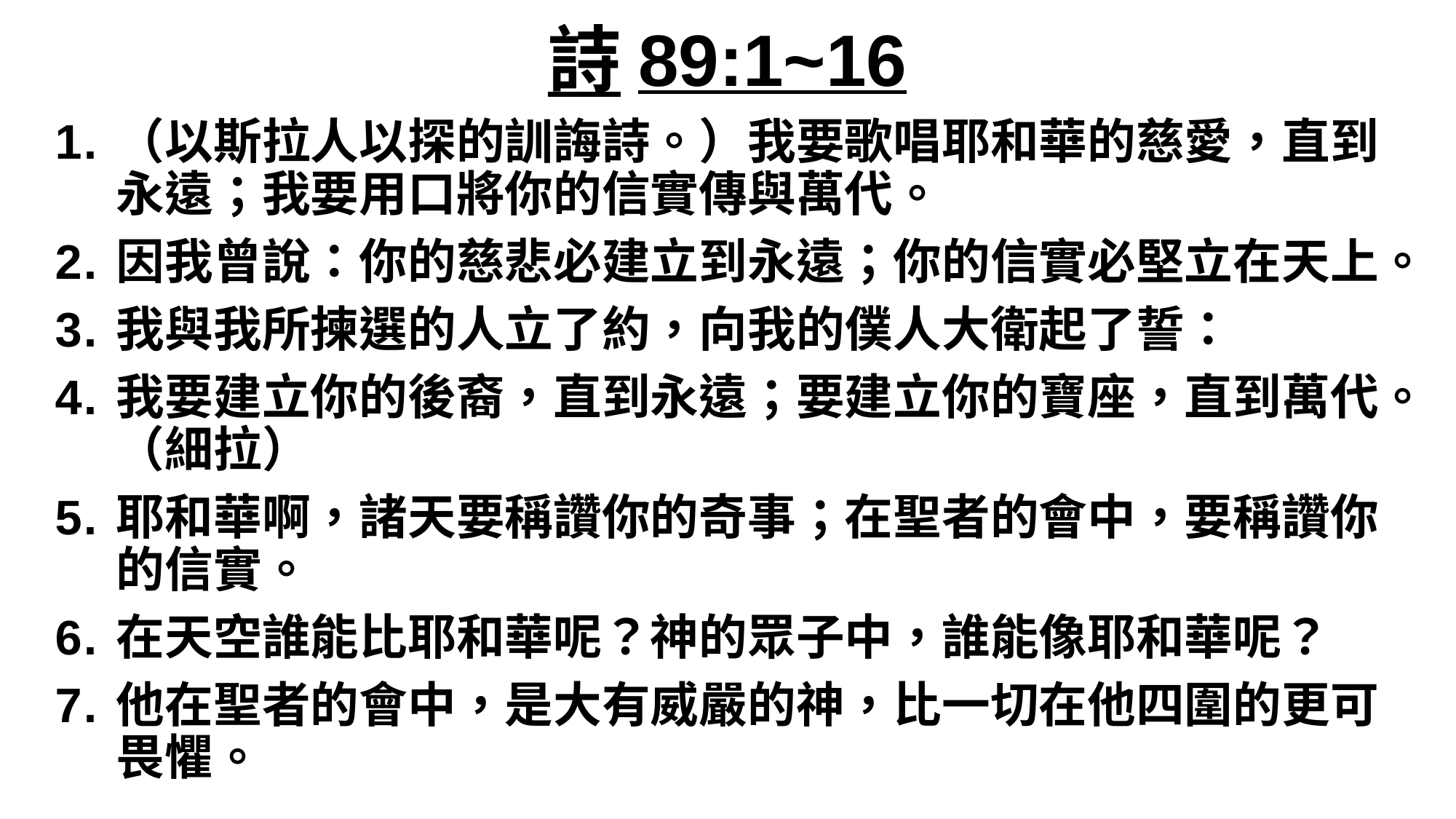

# 詩89:1~16
（以斯拉人以探的訓誨詩。）我要歌唱耶和華的慈愛，直到永遠；我要用口將你的信實傳與萬代。
因我曾說：你的慈悲必建立到永遠；你的信實必堅立在天上。
我與我所揀選的人立了約，向我的僕人大衛起了誓：
我要建立你的後裔，直到永遠；要建立你的寶座，直到萬代。（細拉）
耶和華啊，諸天要稱讚你的奇事；在聖者的會中，要稱讚你的信實。
在天空誰能比耶和華呢？神的眾子中，誰能像耶和華呢？
他在聖者的會中，是大有威嚴的神，比一切在他四圍的更可畏懼。